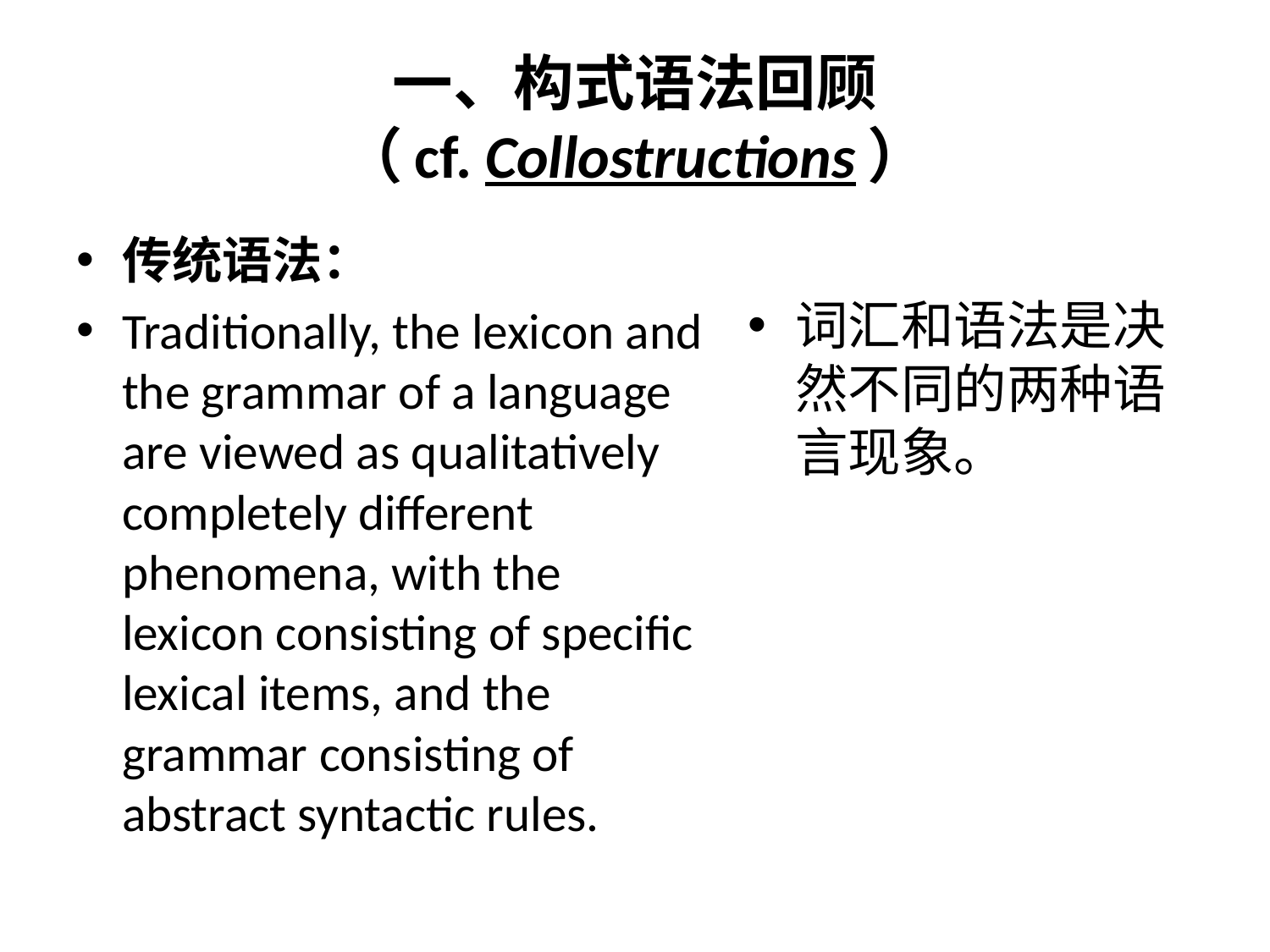

# 一、构式语法回顾 （cf. Collostructions）
传统语法：
Traditionally, the lexicon and the grammar of a language are viewed as qualitatively completely different phenomena, with the lexicon consisting of specific lexical items, and the grammar consisting of abstract syntactic rules.
词汇和语法是决然不同的两种语言现象。